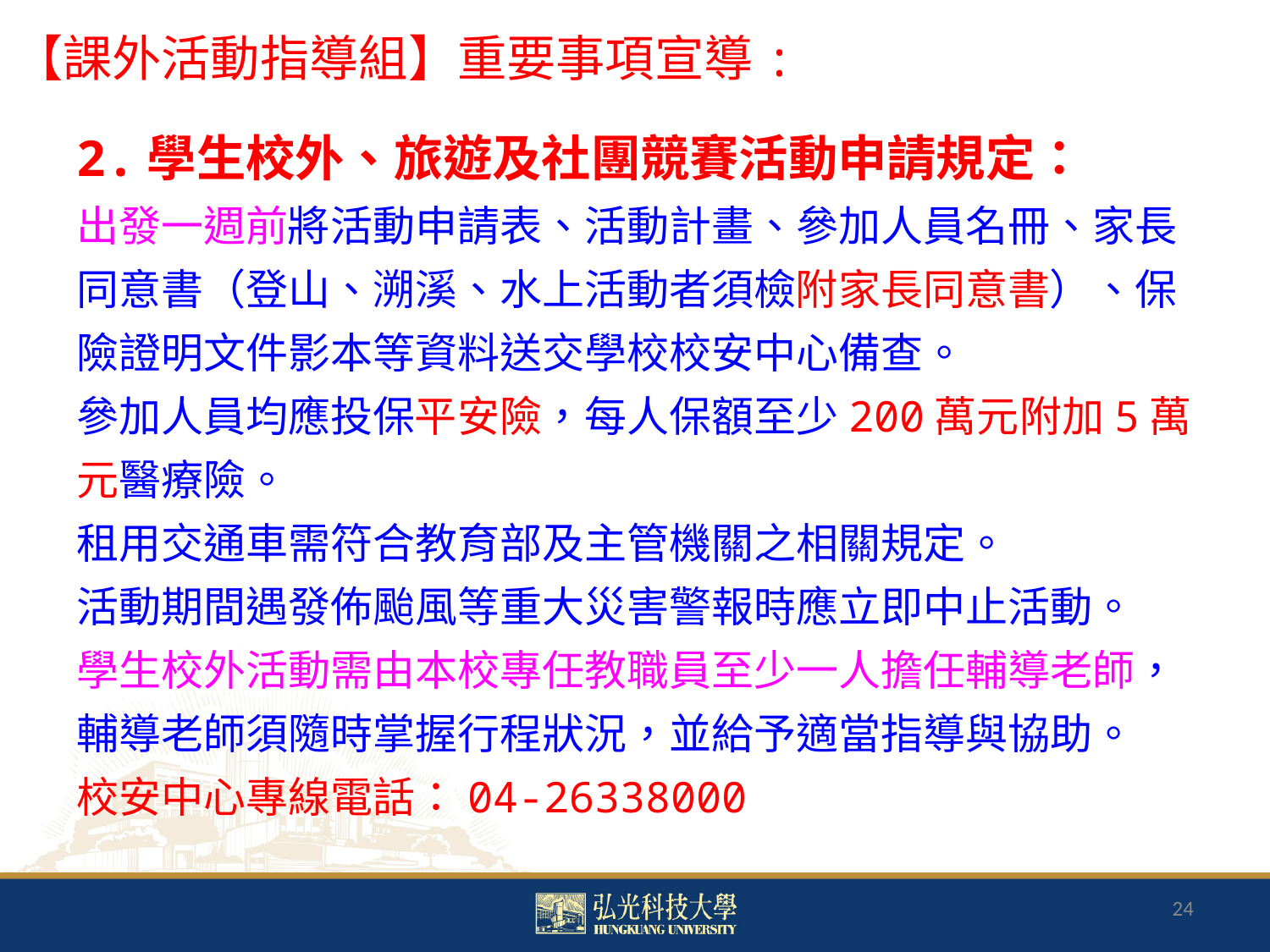

【課外活動指導組】重要事項宣導:
# 2.學生校外、旅遊及社團競賽活動申請規定： 出發一週前將活動申請表、活動計畫、參加人員名冊、家長同意書（登山、溯溪、水上活動者須檢附家長同意書）、保險證明文件影本等資料送交學校校安中心備查。 參加人員均應投保平安險，每人保額至少200萬元附加5萬元醫療險。 租用交通車需符合教育部及主管機關之相關規定。 活動期間遇發佈颱風等重大災害警報時應立即中止活動。 學生校外活動需由本校專任教職員至少一人擔任輔導老師，輔導老師須隨時掌握行程狀況，並給予適當指導與協助。 校安中心專線電話：04-26338000
24